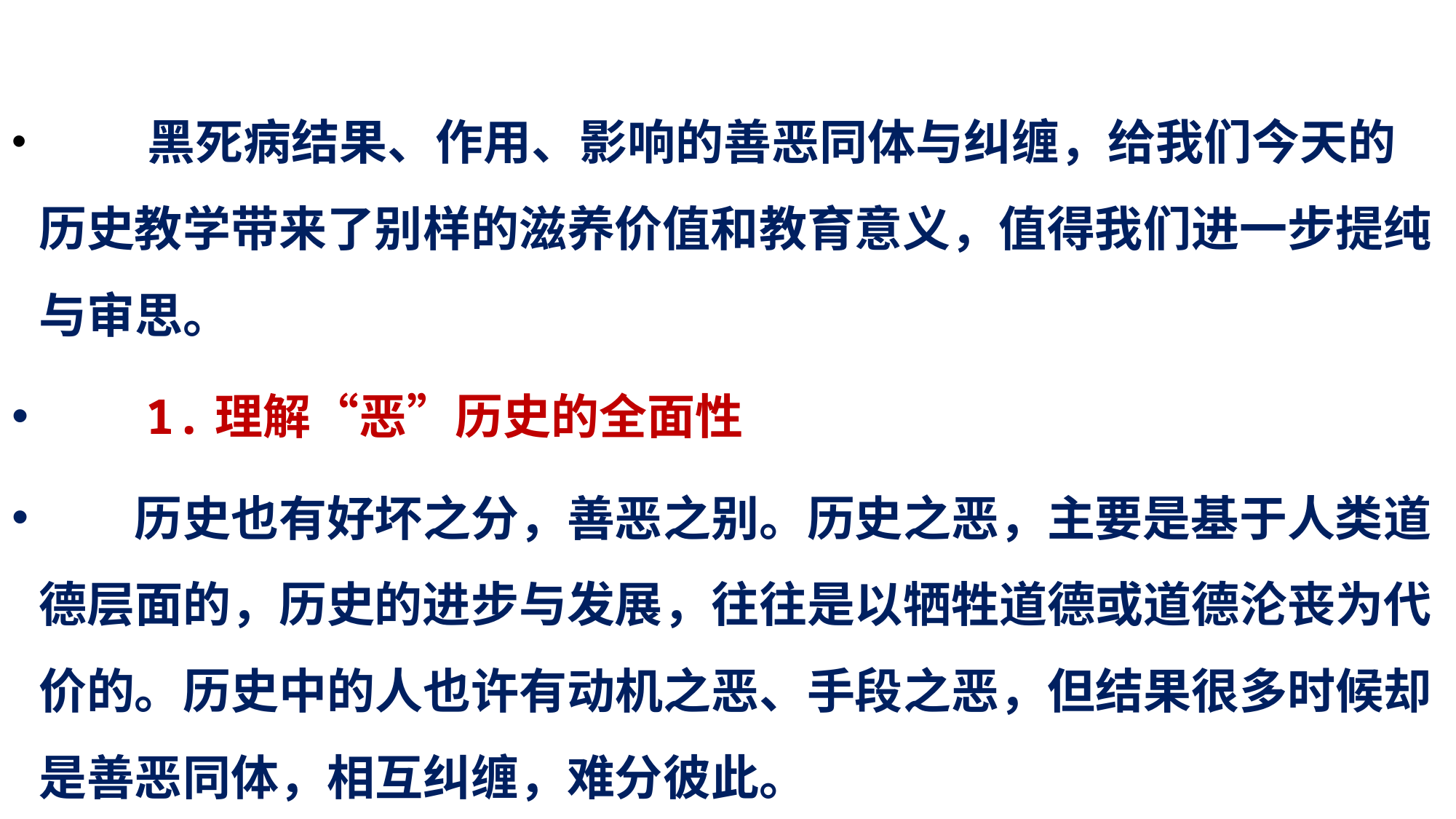

黑死病结果、作用、影响的善恶同体与纠缠，给我们今天的历史教学带来了别样的滋养价值和教育意义，值得我们进一步提纯与审思。
　　1.理解“恶”历史的全面性
　　历史也有好坏之分，善恶之别。历史之恶，主要是基于人类道德层面的，历史的进步与发展，往往是以牺牲道德或道德沦丧为代价的。历史中的人也许有动机之恶、手段之恶，但结果很多时候却是善恶同体，相互纠缠，难分彼此。
#